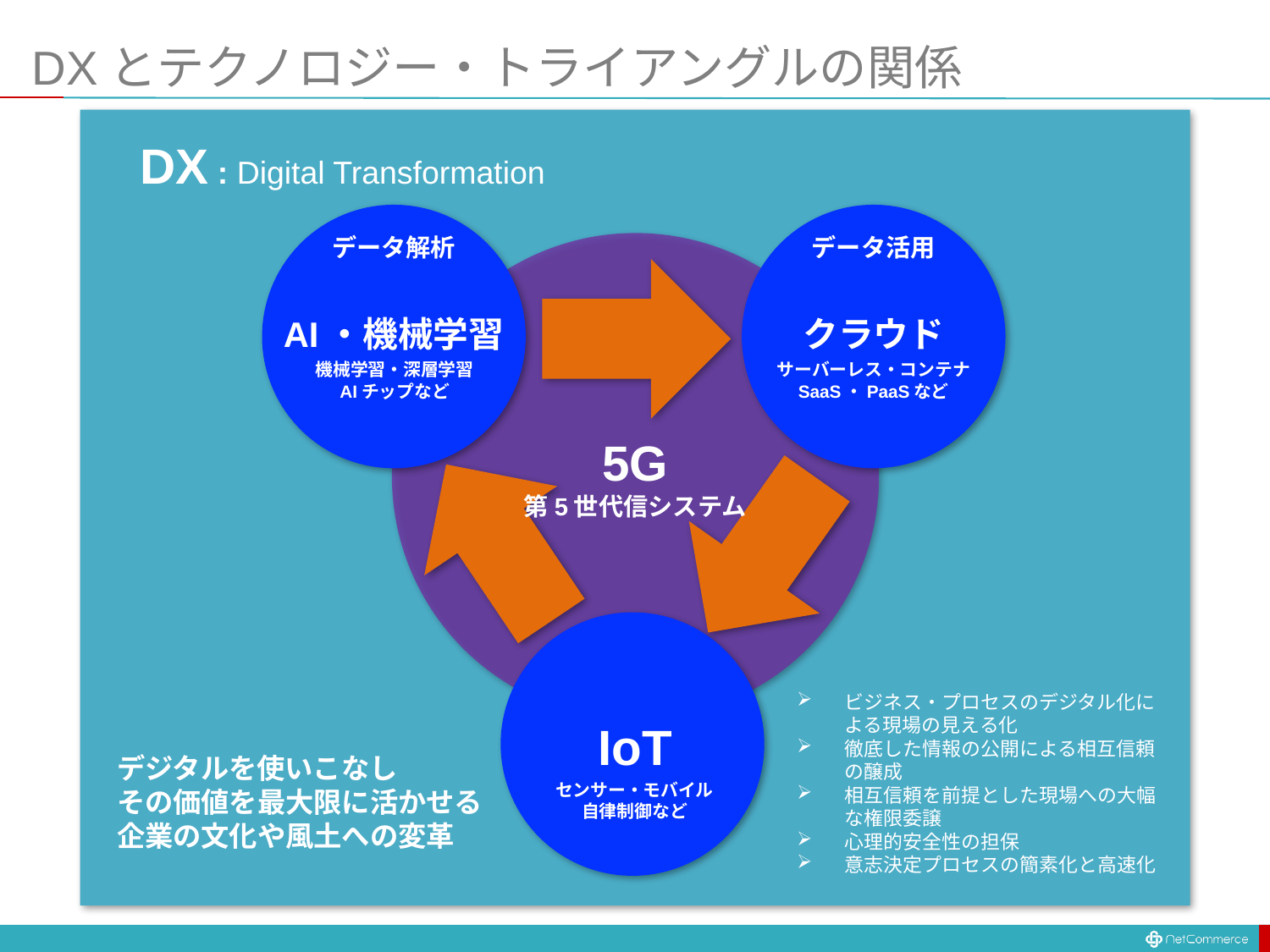

# DXとテクノロジー・トライアングルの関係

DX : Digital Transformation

データ解析
データ活用

AI・機械学習
クラウド
機械学習・深層学習
AIチップなど
サーバーレス・コンテナ
SaaS・PaaSなど
5G
第5世代信システム

データ収集
ビジネス・プロセスのデジタル化による現場の見える化
徹底した情報の公開による相互信頼の醸成
相互信頼を前提とした現場への大幅な権限委譲
心理的安全性の担保
意志決定プロセスの簡素化と高速化
IoT
デジタルを使いこなし
その価値を最大限に活かせる
企業の文化や風土への変革
センサー・モバイル
自律制御など